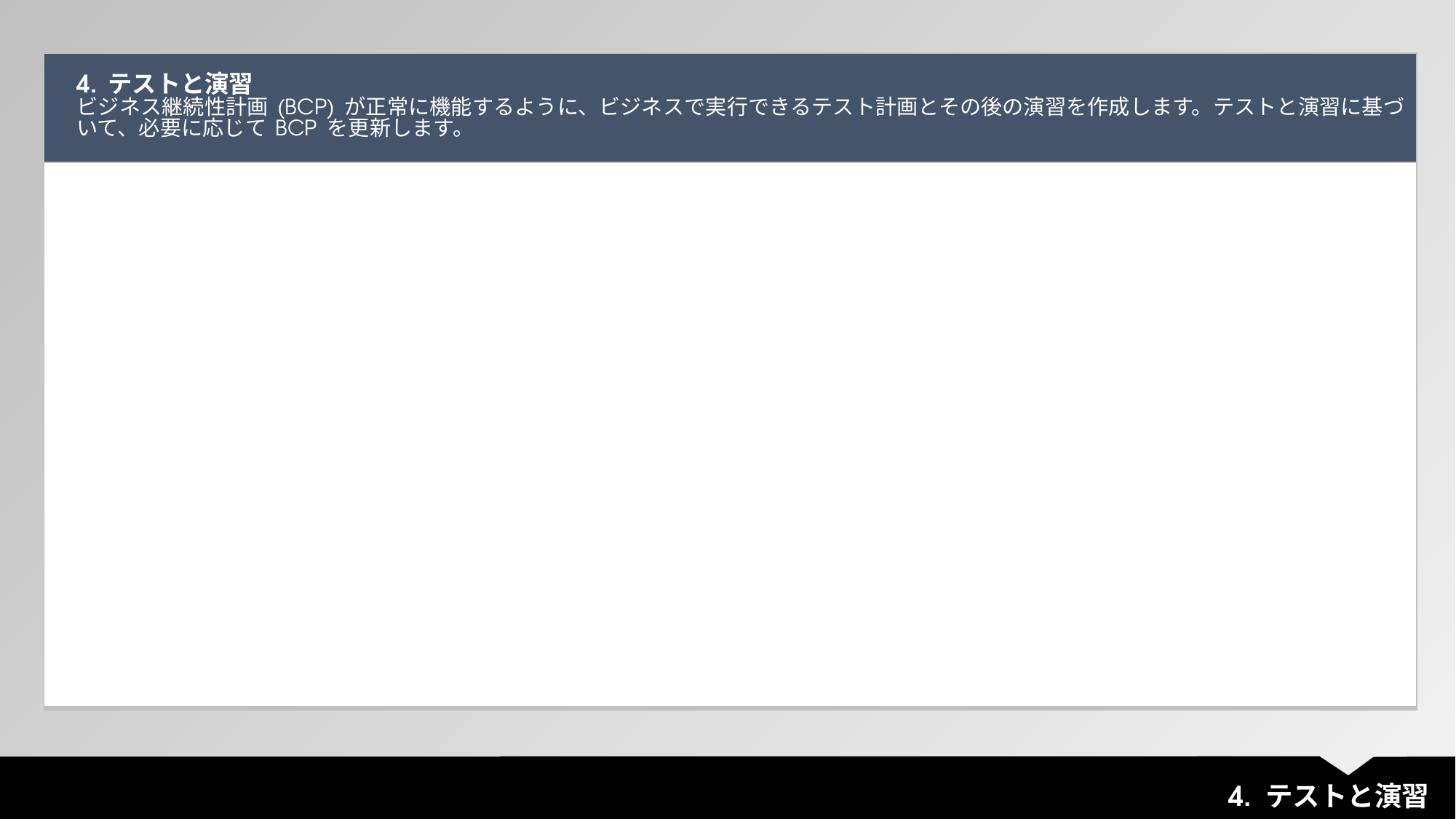

| 4. テストと演習 ビジネス継続性計画 (BCP) が正常に機能するように、ビジネスで実行できるテスト計画とその後の演習を作成します。テストと演習に基づいて、必要に応じて BCP を更新します。 |
| --- |
|  |

4. テストと演習